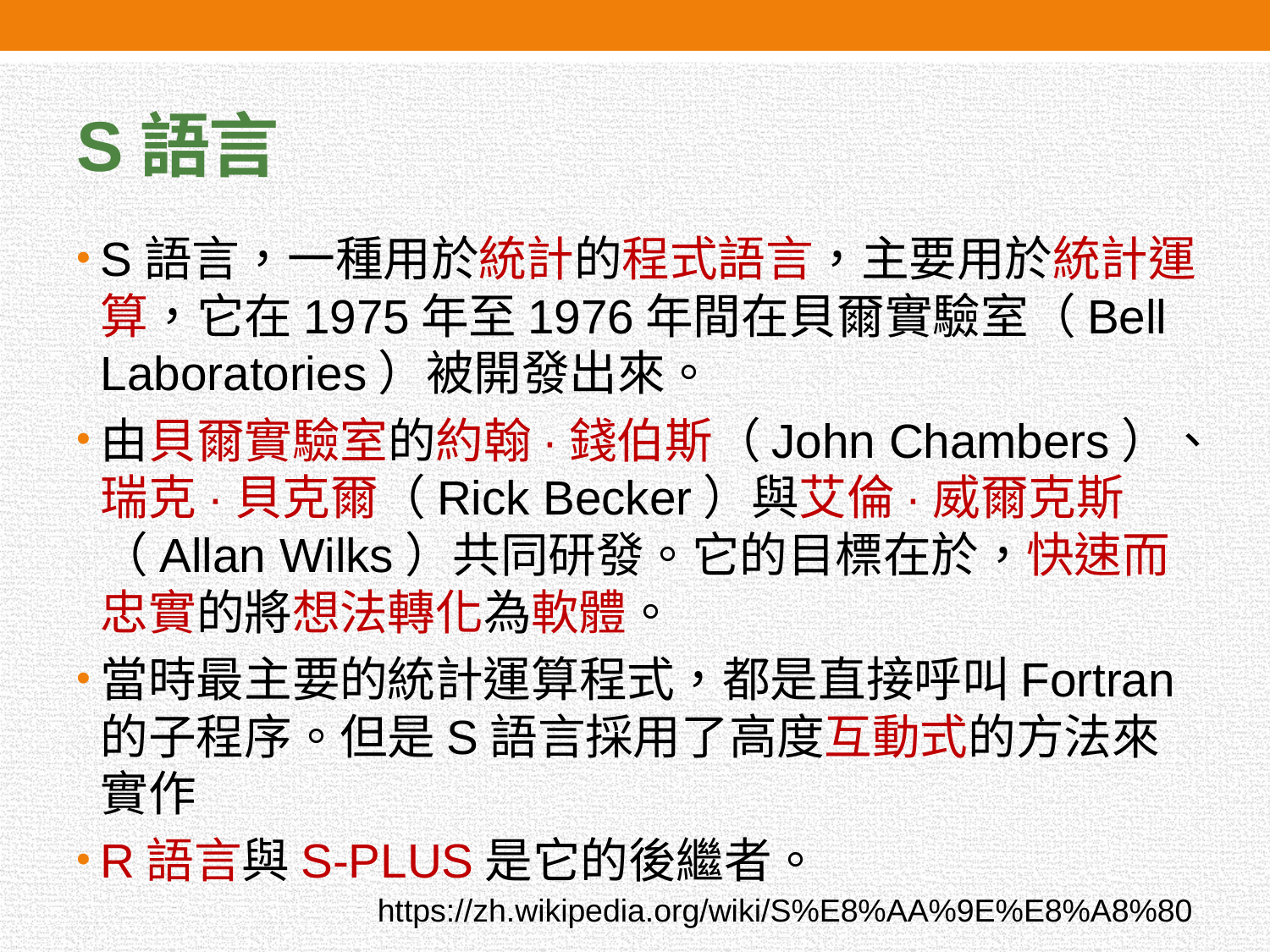

# S語言
S語言，一種用於統計的程式語言，主要用於統計運算，它在1975年至1976年間在貝爾實驗室（Bell Laboratories）被開發出來。
由貝爾實驗室的約翰·錢伯斯（John Chambers）、瑞克·貝克爾（Rick Becker）與艾倫·威爾克斯（Allan Wilks）共同研發。它的目標在於，快速而忠實的將想法轉化為軟體。
當時最主要的統計運算程式，都是直接呼叫Fortran的子程序。但是S語言採用了高度互動式的方法來實作
R語言與S-PLUS是它的後繼者。
https://zh.wikipedia.org/wiki/S%E8%AA%9E%E8%A8%80